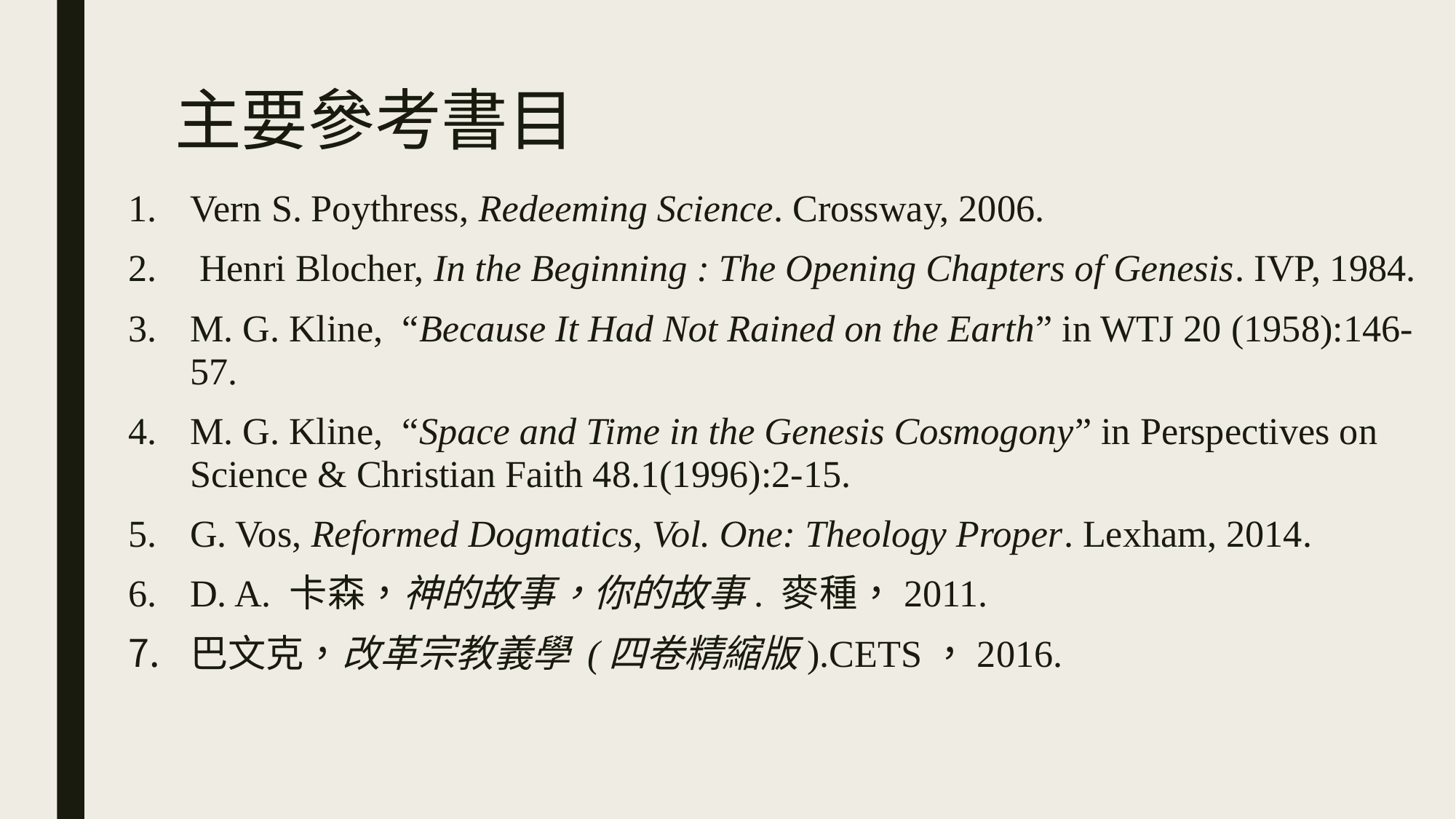

# 主要參考書目
Vern S. Poythress, Redeeming Science. Crossway, 2006.
 Henri Blocher, In the Beginning : The Opening Chapters of Genesis. IVP, 1984.
M. G. Kline,  “Because It Had Not Rained on the Earth” in WTJ 20 (1958):146-57.
M. G. Kline,  “Space and Time in the Genesis Cosmogony” in Perspectives on Science & Christian Faith 48.1(1996):2-15.
G. Vos, Reformed Dogmatics, Vol. One: Theology Proper. Lexham, 2014.
D. A. 卡森，神的故事，你的故事. 麥種，2011.
巴文克，改革宗教義學 (四卷精縮版).CETS，2016.